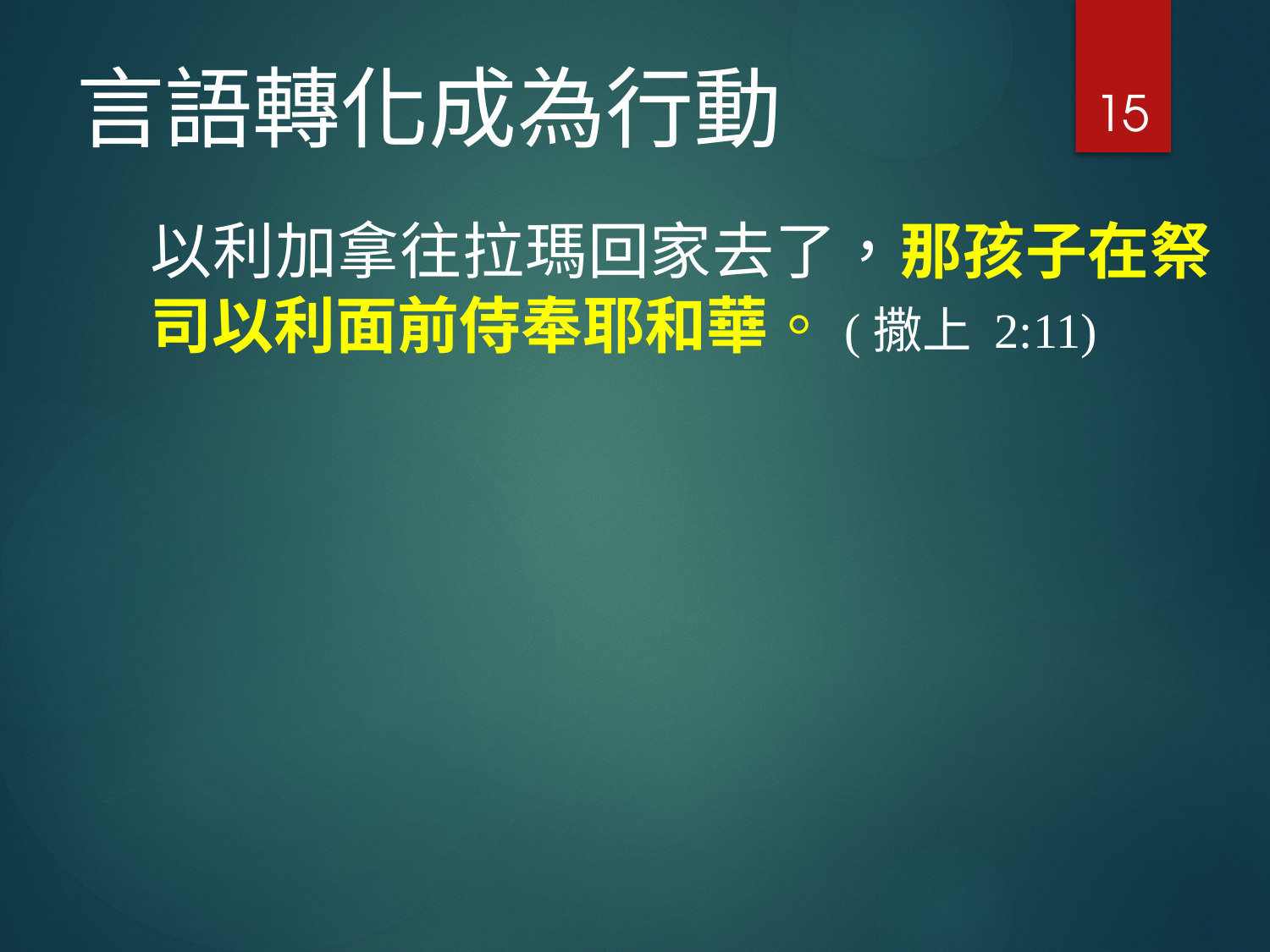

15
# 言語轉化成為行動
以利加拿往拉瑪回家去了，那孩子在祭司以利面前侍奉耶和華。(撒上 2:11)